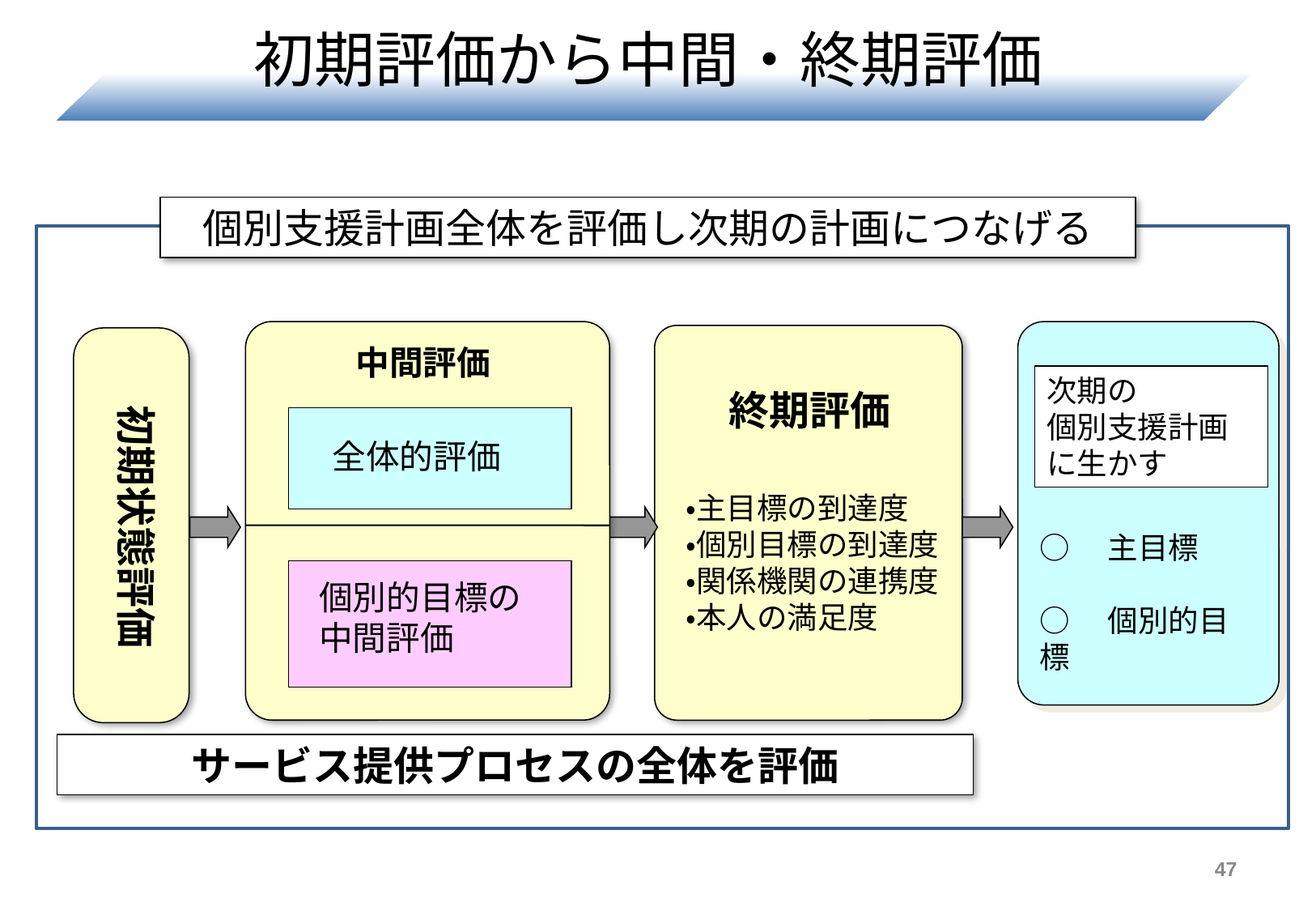

初期評価から中間・終期評価

個別支援計画全体を評価し次期の計画につなげる

次期の
個別支援計画に生かす

中間評価
終期評価
初期状態評価

全体的評価
・主目標の到達度
・個別目標の到達度
・関係機関の連携度
・本人の満足度

○　主目標

○　個別的目標

個別的目標の
中間評価
サービス提供プロセスの全体を評価
47